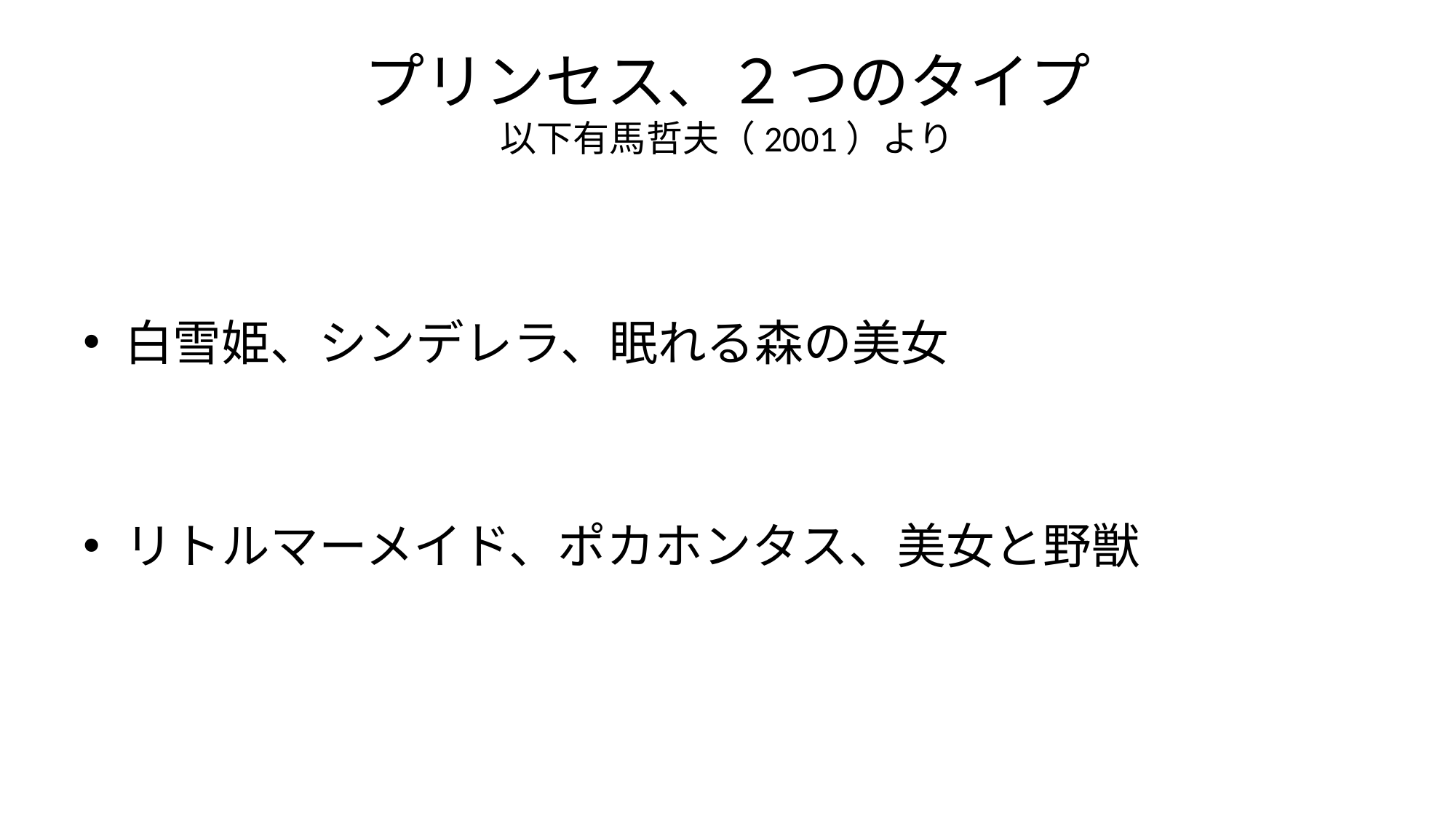

# プリンセス、２つのタイプ 以下有馬哲夫（2001）より
白雪姫、シンデレラ、眠れる森の美女

リトルマーメイド、ポカホンタス、美女と野獣